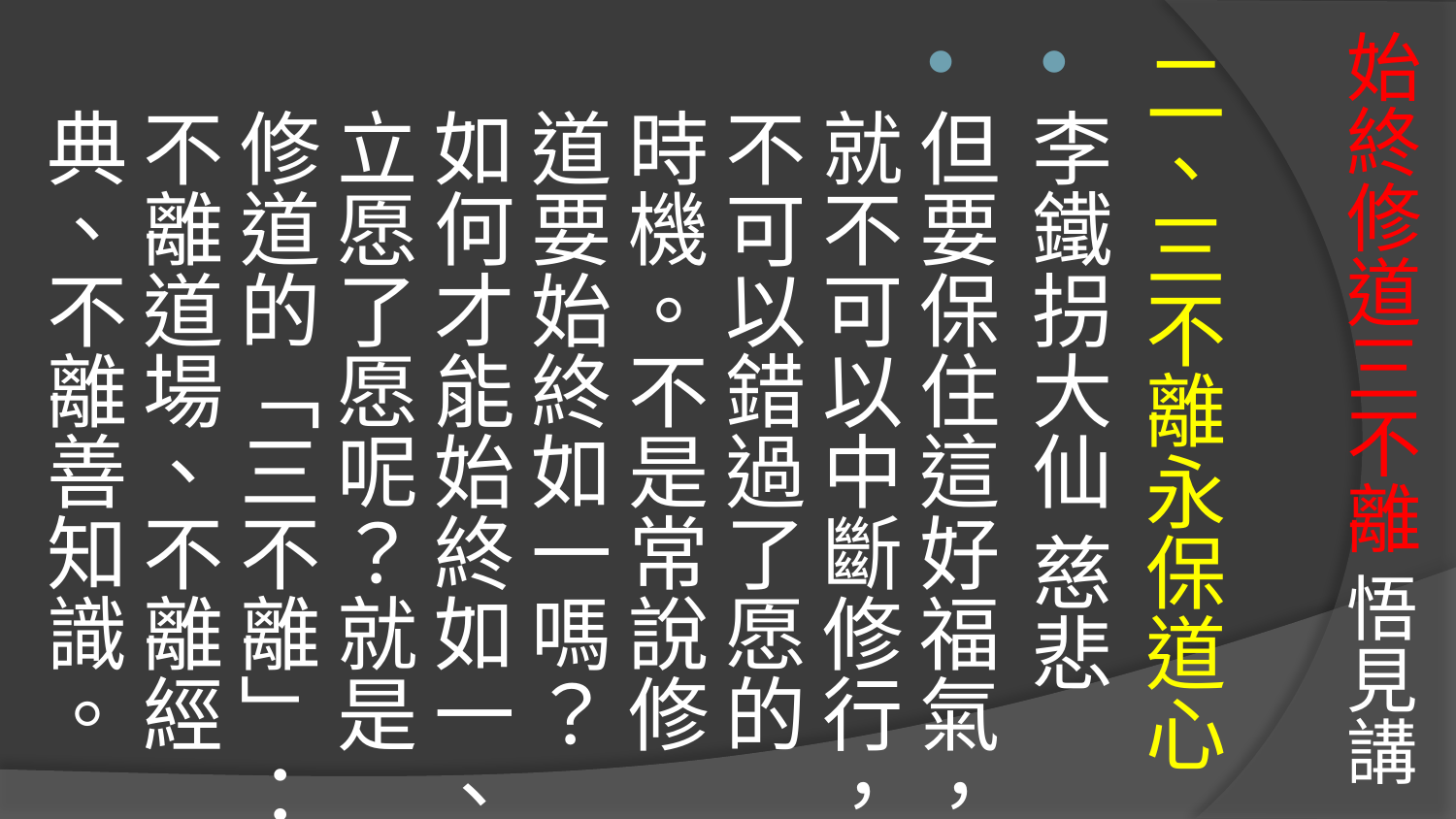

# 始終修道三不離 悟見講
二、三不離永保道心
李鐵拐大仙 慈悲
但要保住這好福氣，就不可以中斷修行，不可以錯過了愿的時機。不是常說修道要始終如一嗎？如何才能始終如一、立愿了愿呢？就是修道的「三不離」：不離道場、不離經典、不離善知識。